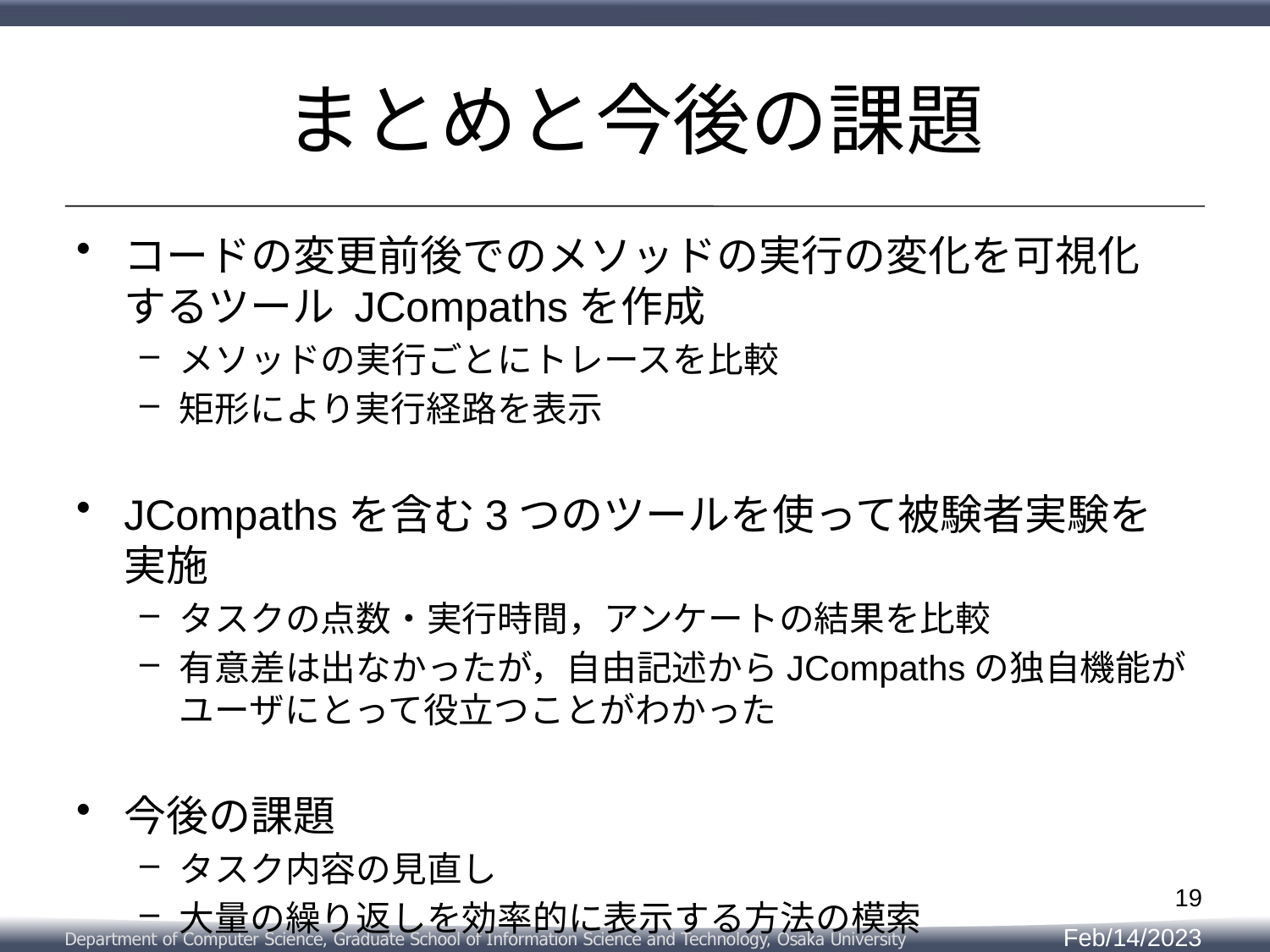

# まとめと今後の課題
コードの変更前後でのメソッドの実行の変化を可視化
するツール JCompathsを作成
メソッドの実行ごとにトレースを比較
矩形により実行経路を表示

JCompathsを含む3つのツールを使って被験者実験を実施
タスクの点数・実行時間，アンケートの結果を比較
有意差は出なかったが，自由記述からJCompathsの独自機能が
ユーザにとって役立つことがわかった

今後の課題
タスク内容の見直し
大量の繰り返しを効率的に表示する方法の模索

19
Feb/14/2023